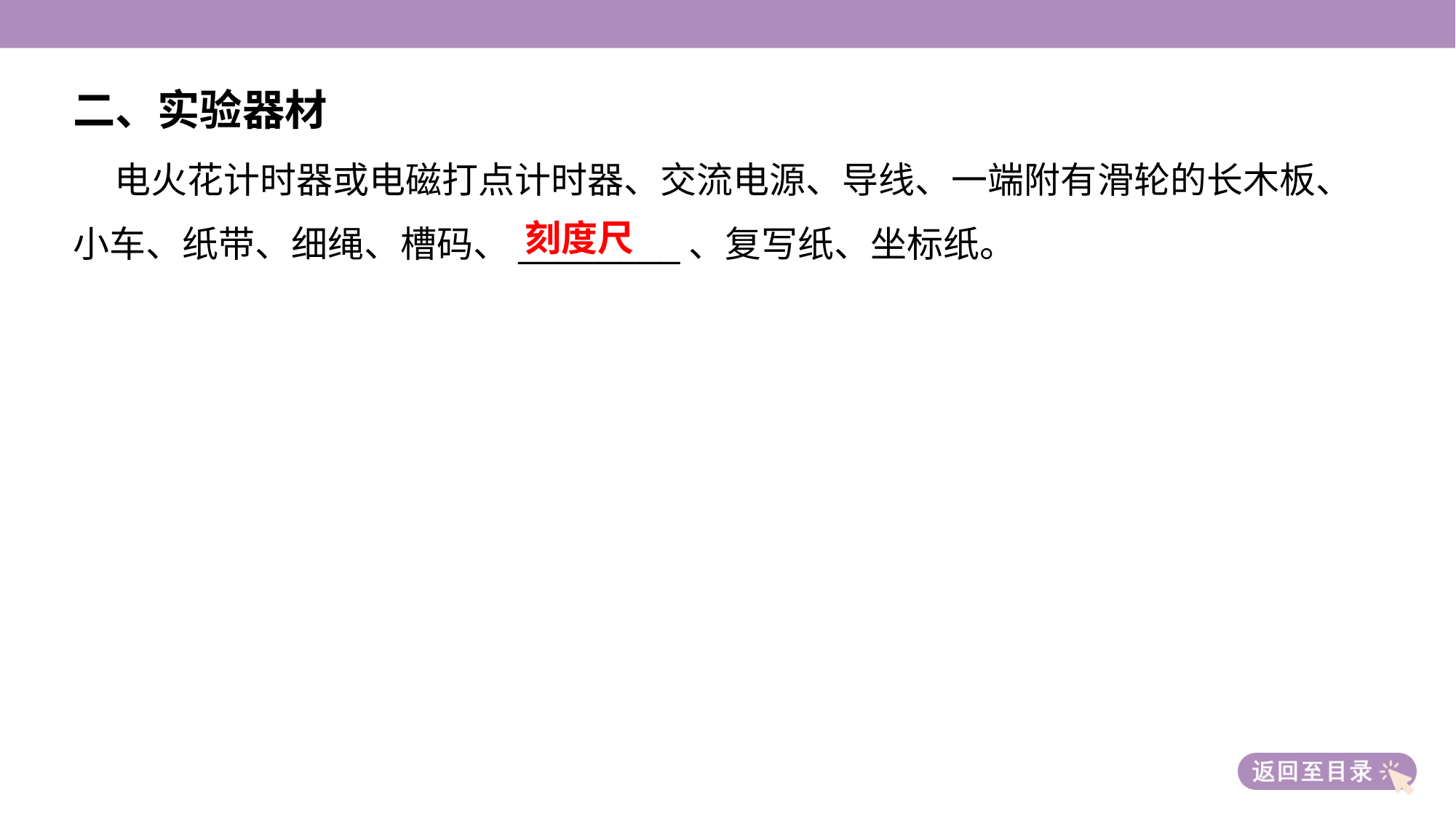

二、实验器材
    电火花计时器或电磁打点计时器、交流电源、导线、一端附有滑轮的长木板、
小车、纸带、细绳、槽码、________、复写纸、坐标纸。
刻度尺